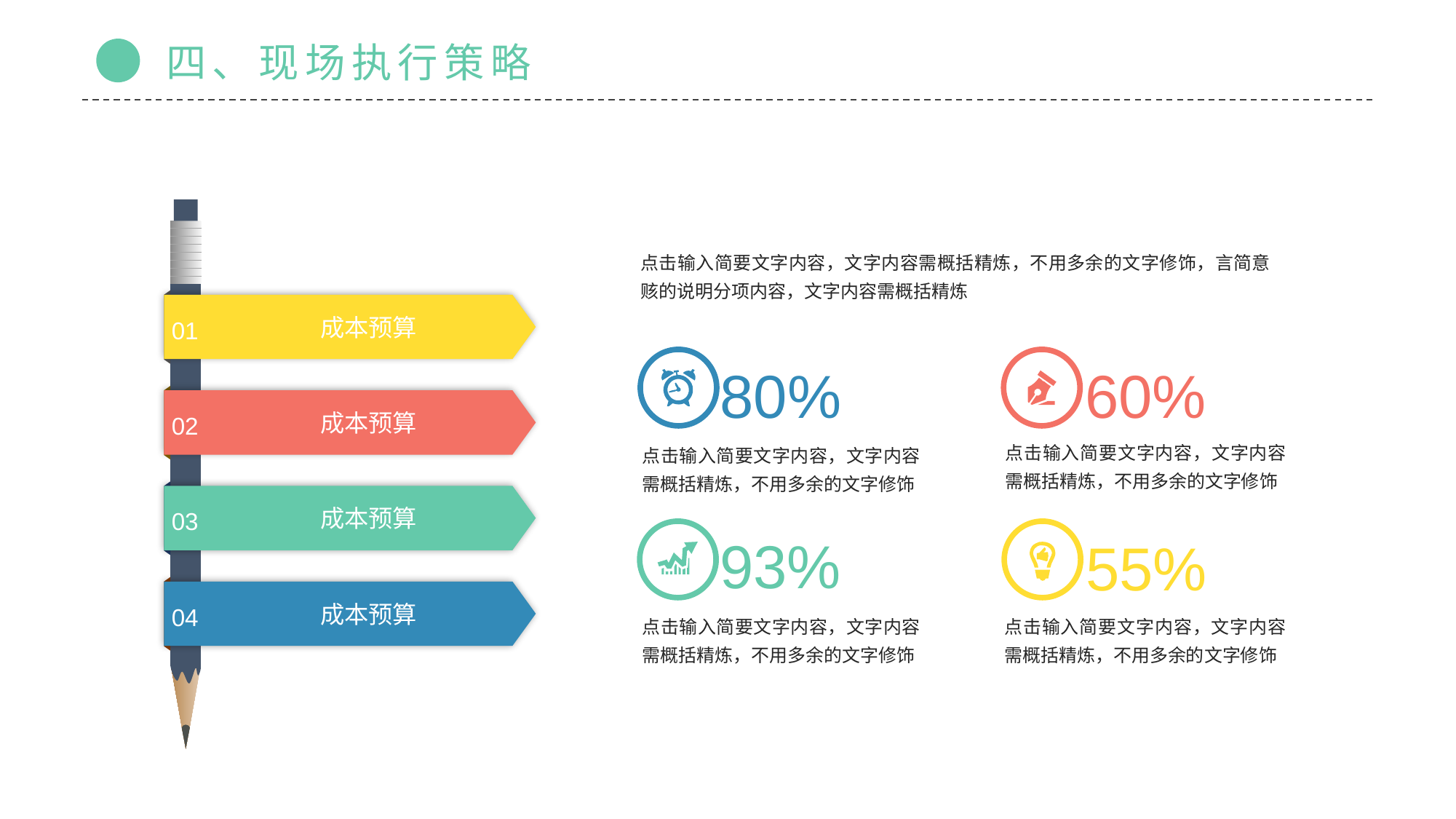

四、现场执行策略

01
成本预算

02
成本预算

03
成本预算

04
成本预算

点击输入简要文字内容，文字内容需概括精炼，不用多余的文字修饰，言简意赅的说明分项内容，文字内容需概括精炼
80%
60%

点击输入简要文字内容，文字内容需概括精炼，不用多余的文字修饰
点击输入简要文字内容，文字内容需概括精炼，不用多余的文字修饰
93%
55%

点击输入简要文字内容，文字内容需概括精炼，不用多余的文字修饰
点击输入简要文字内容，文字内容需概括精炼，不用多余的文字修饰